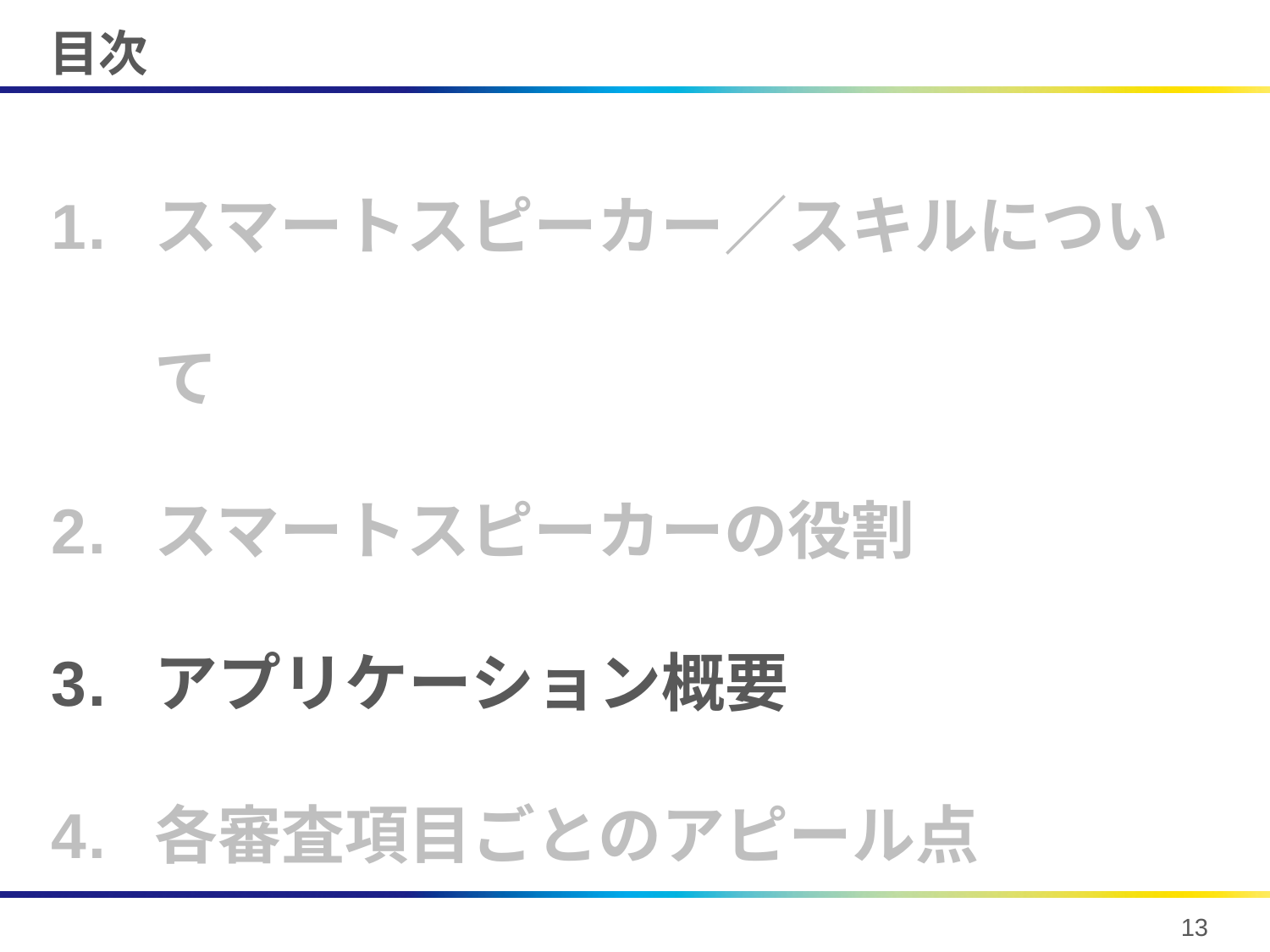

# 目次
スマートスピーカー／スキルについて
スマートスピーカーの役割
アプリケーション概要
各審査項目ごとのアピール点
おわりに

13